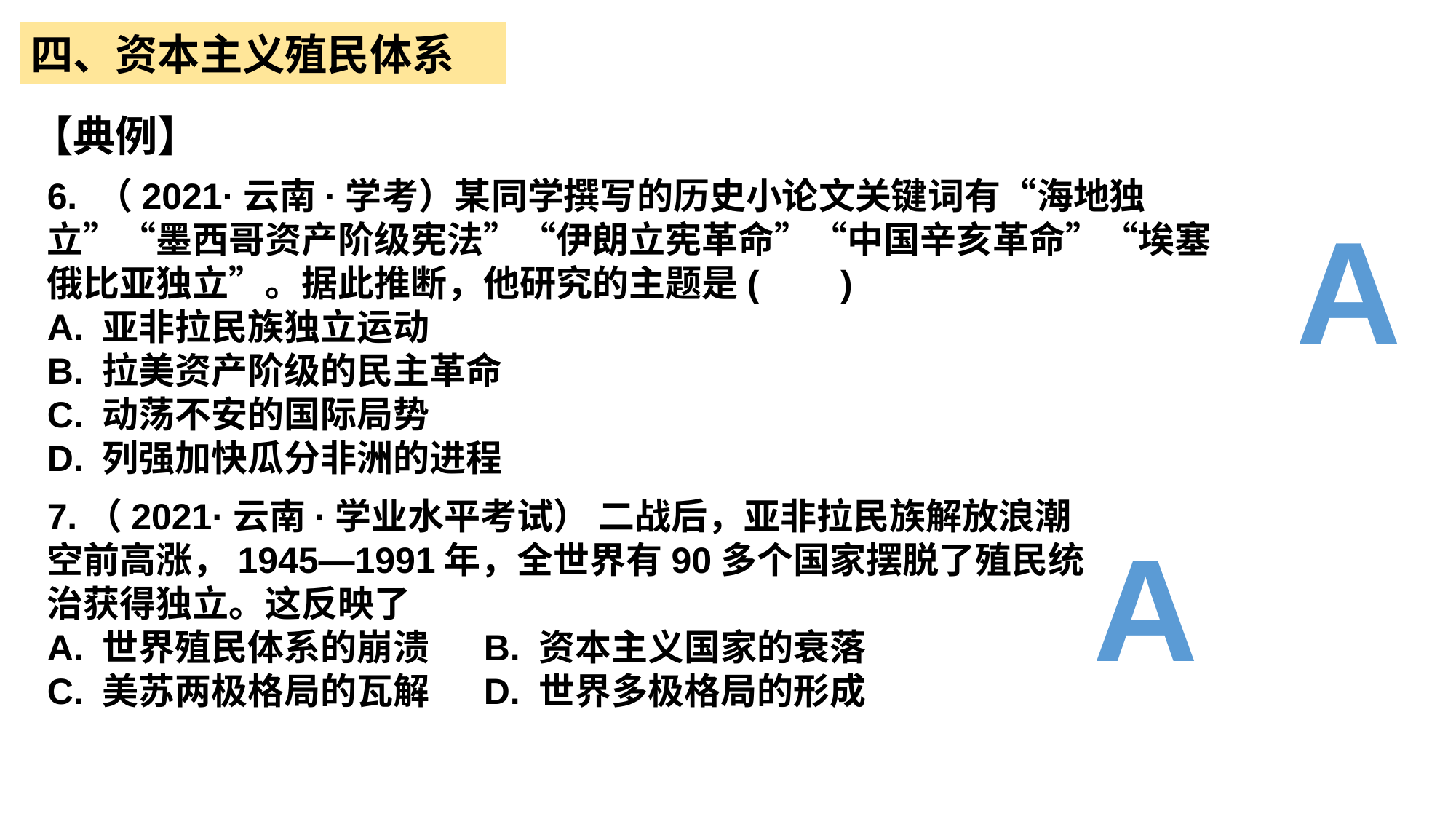

四、资本主义殖民体系
【典例】
6. （2021·云南·学考）某同学撰写的历史小论文关键词有“海地独立”“墨西哥资产阶级宪法”“伊朗立宪革命”“中国辛亥革命”“埃塞俄比亚独立”。据此推断，他研究的主题是(        )
A. 亚非拉民族独立运动
B. 拉美资产阶级的民主革命
C. 动荡不安的国际局势
D. 列强加快瓜分非洲的进程
A
7.（2021·云南·学业水平考试） 二战后，亚非拉民族解放浪潮空前高涨，1945—1991年，全世界有90多个国家摆脱了殖民统治获得独立。这反映了
A. 世界殖民体系的崩溃	B. 资本主义国家的衰落
C. 美苏两极格局的瓦解	D. 世界多极格局的形成
A